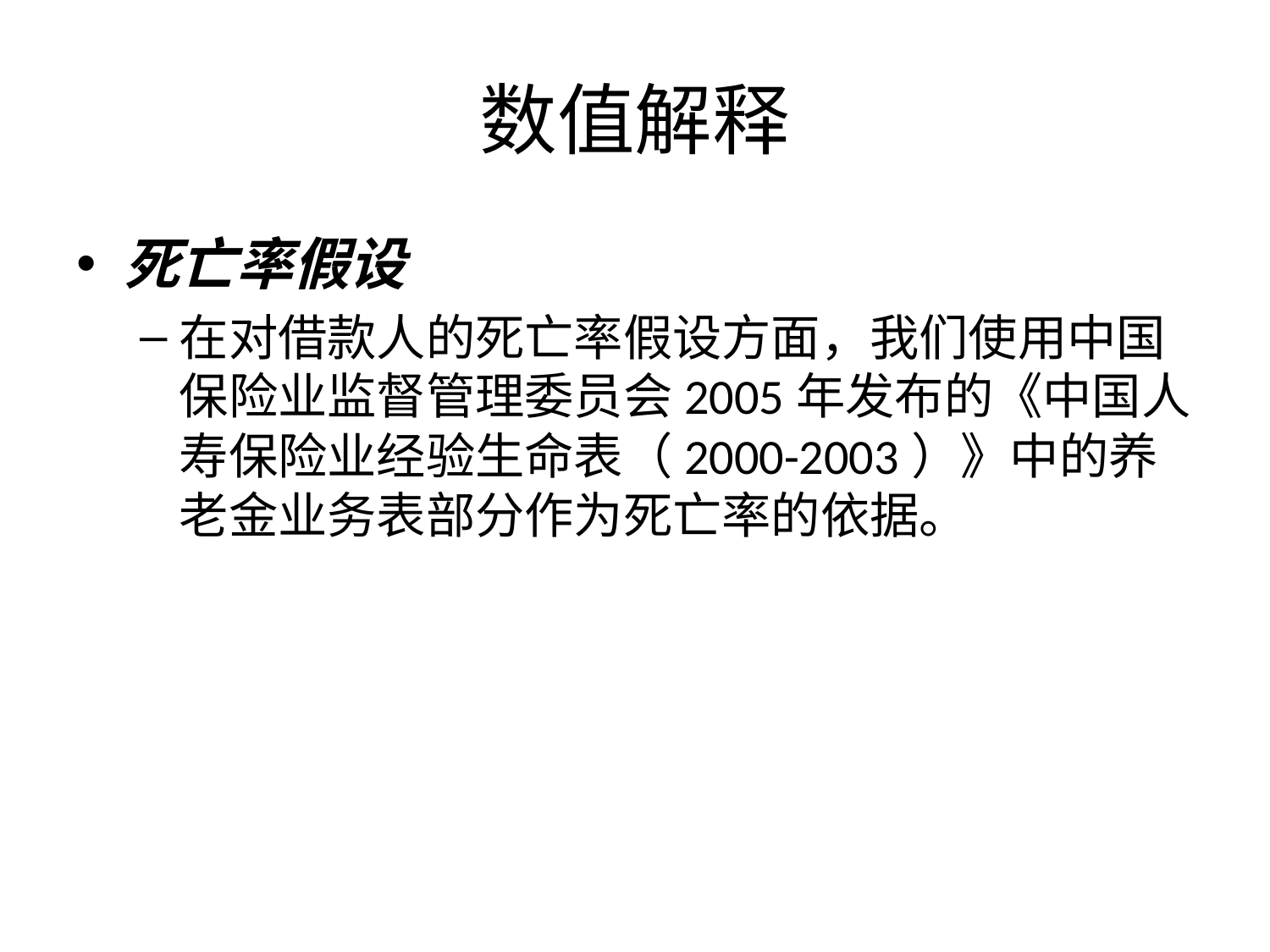

# 数值解释
死亡率假设
在对借款人的死亡率假设方面，我们使用中国保险业监督管理委员会2005年发布的《中国人寿保险业经验生命表（2000-2003）》中的养老金业务表部分作为死亡率的依据。